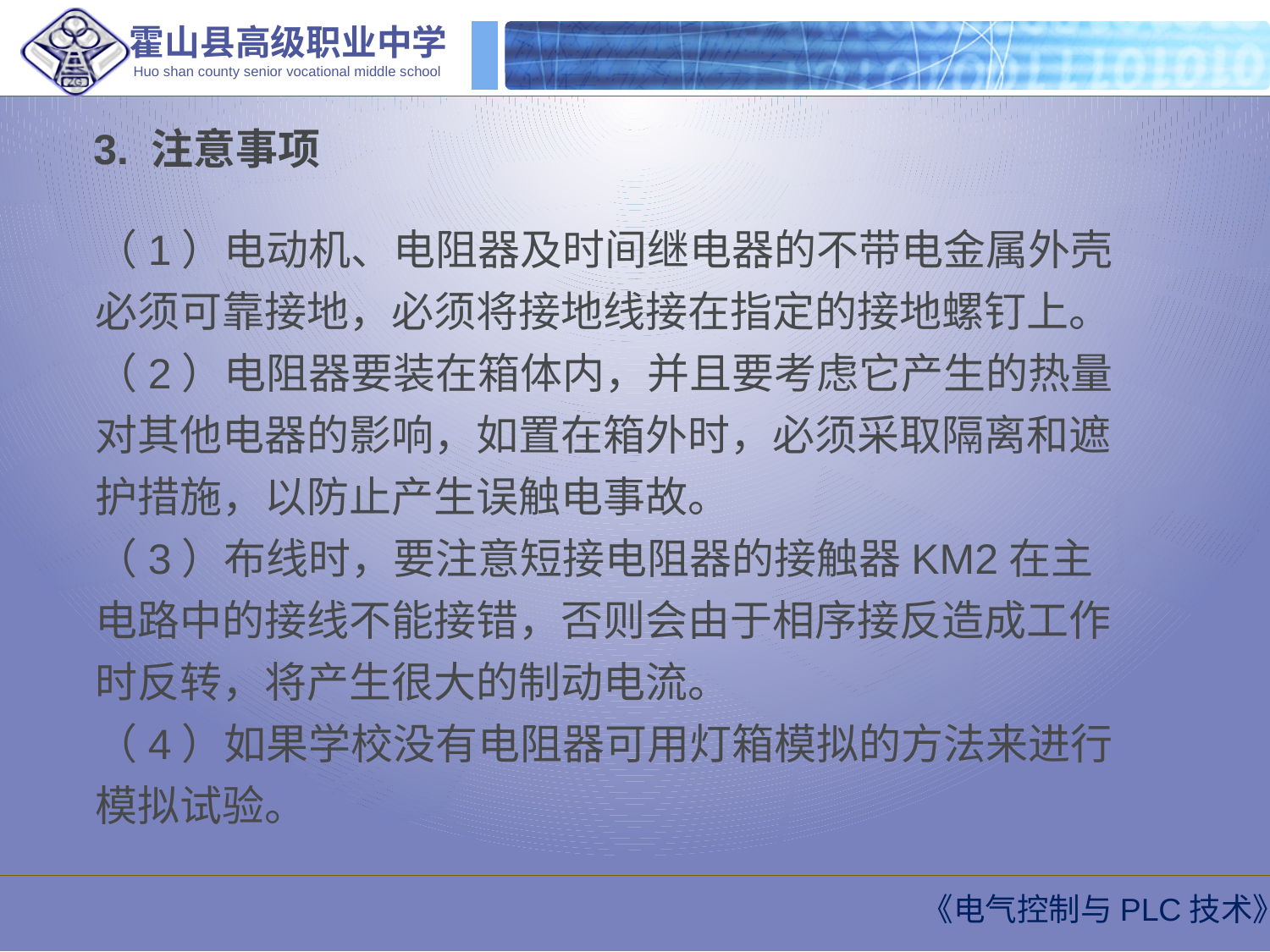

3. 注意事项
（1）电动机、电阻器及时间继电器的不带电金属外壳必须可靠接地，必须将接地线接在指定的接地螺钉上。
（2）电阻器要装在箱体内，并且要考虑它产生的热量对其他电器的影响，如置在箱外时，必须采取隔离和遮护措施，以防止产生误触电事故。
（3）布线时，要注意短接电阻器的接触器KM2在主电路中的接线不能接错，否则会由于相序接反造成工作时反转，将产生很大的制动电流。
（4）如果学校没有电阻器可用灯箱模拟的方法来进行模拟试验。